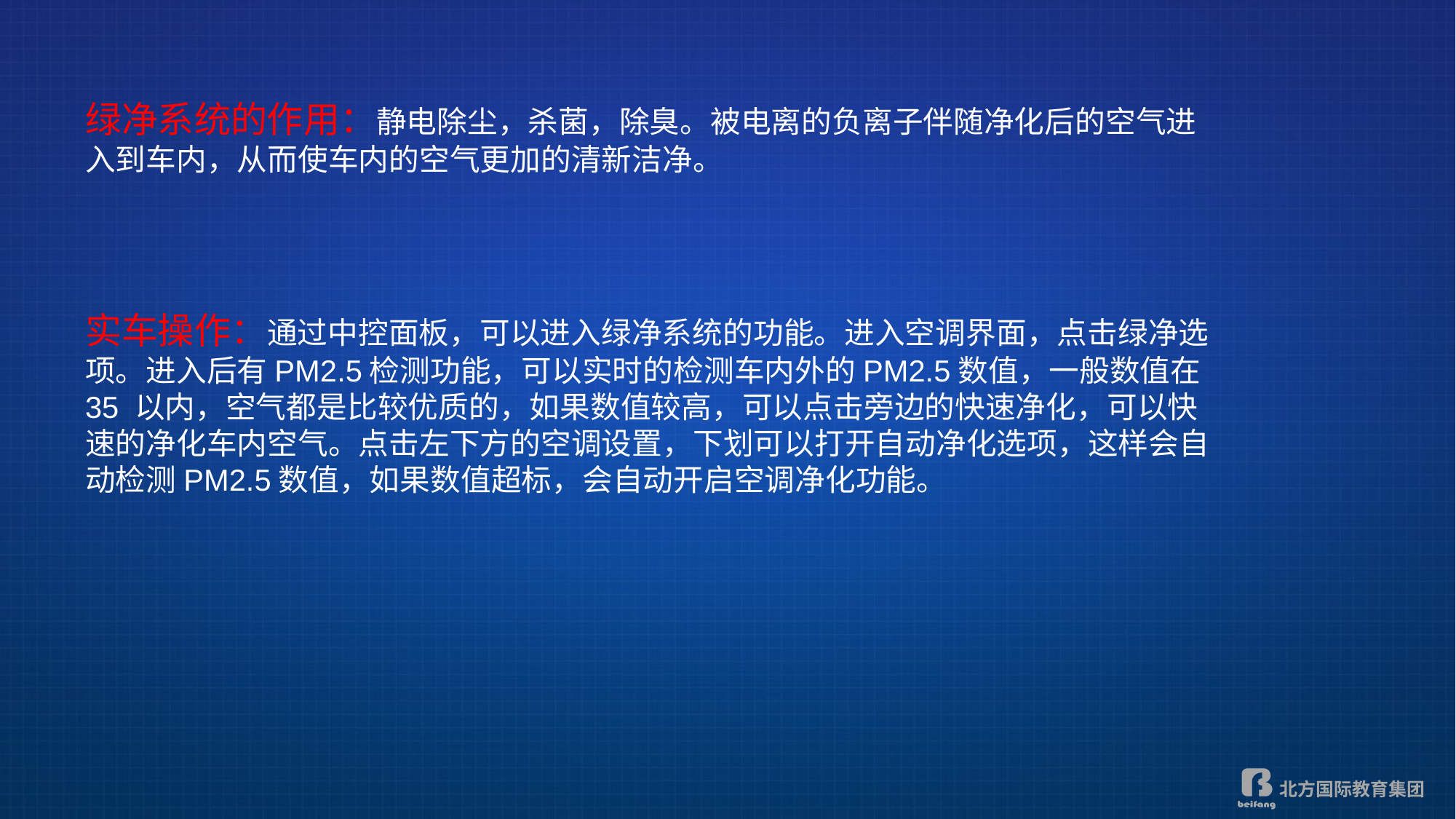

绿净系统的作用：静电除尘，杀菌，除臭。被电离的负离子伴随净化后的空气进入到车内，从而使车内的空气更加的清新洁净。

实车操作：通过中控面板，可以进入绿净系统的功能。进入空调界面，点击绿净选项。进入后有PM2.5检测功能，可以实时的检测车内外的PM2.5数值，一般数值在35 以内，空气都是比较优质的，如果数值较高，可以点击旁边的快速净化，可以快速的净化车内空气。点击左下方的空调设置，下划可以打开自动净化选项，这样会自动检测PM2.5数值，如果数值超标，会自动开启空调净化功能。